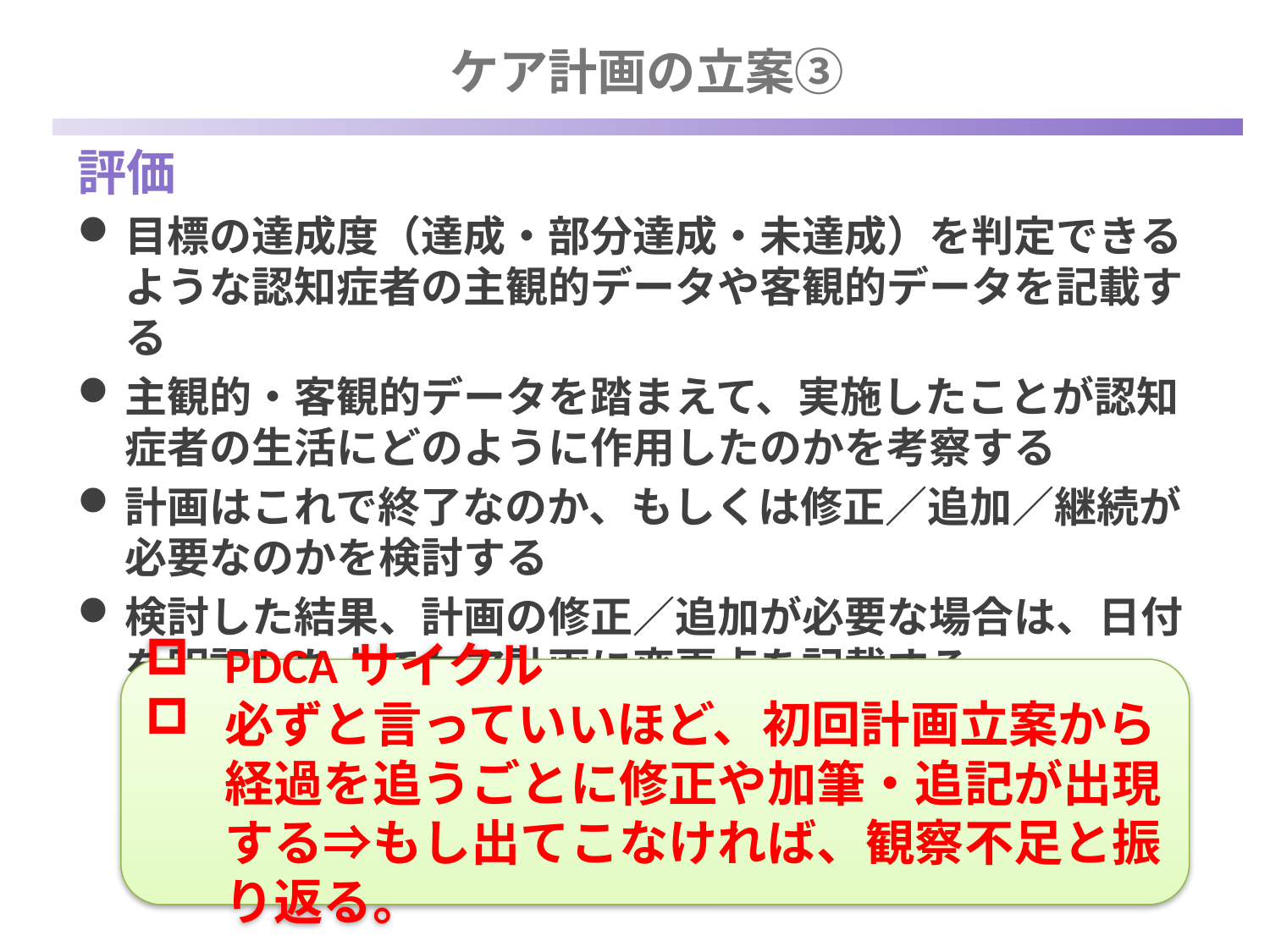

ケア計画の立案③

評価
目標の達成度（達成・部分達成・未達成）を判定できるような認知症者の主観的データや客観的データを記載する
主観的・客観的データを踏まえて、実施したことが認知症者の生活にどのように作用したのかを考察する
計画はこれで終了なのか、もしくは修正／追加／継続が必要なのかを検討する
検討した結果、計画の修正／追加が必要な場合は、日付を明記した上でケア計画に変更点を記載する

PDCAサイクル
必ずと言っていいほど、初回計画立案から経過を追うごとに修正や加筆・追記が出現する⇒もし出てこなければ、観察不足と振り返る。